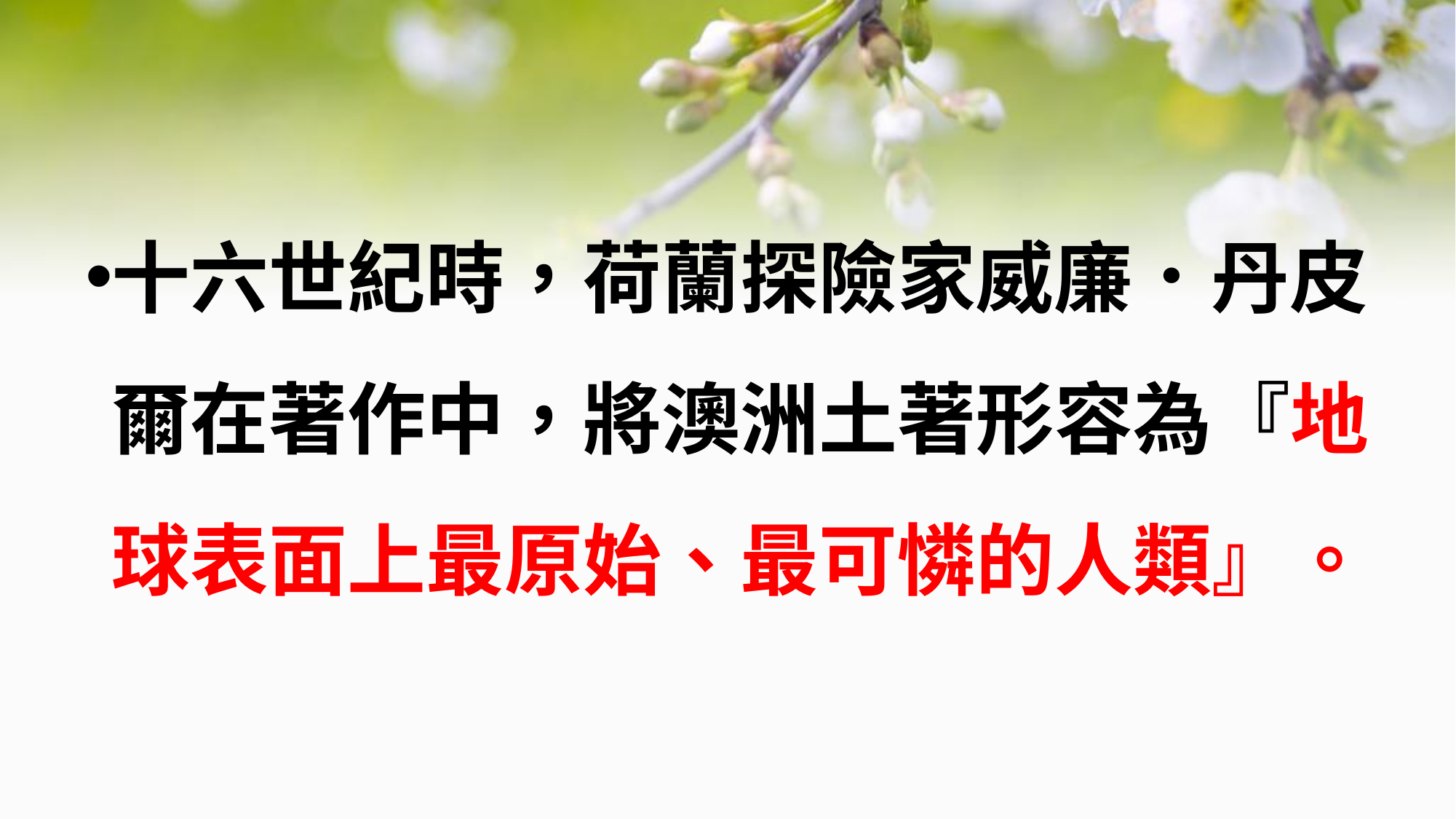

十六世紀時，荷蘭探險家威廉．丹皮爾在著作中，將澳洲土著形容為『地球表面上最原始、最可憐的人類』。